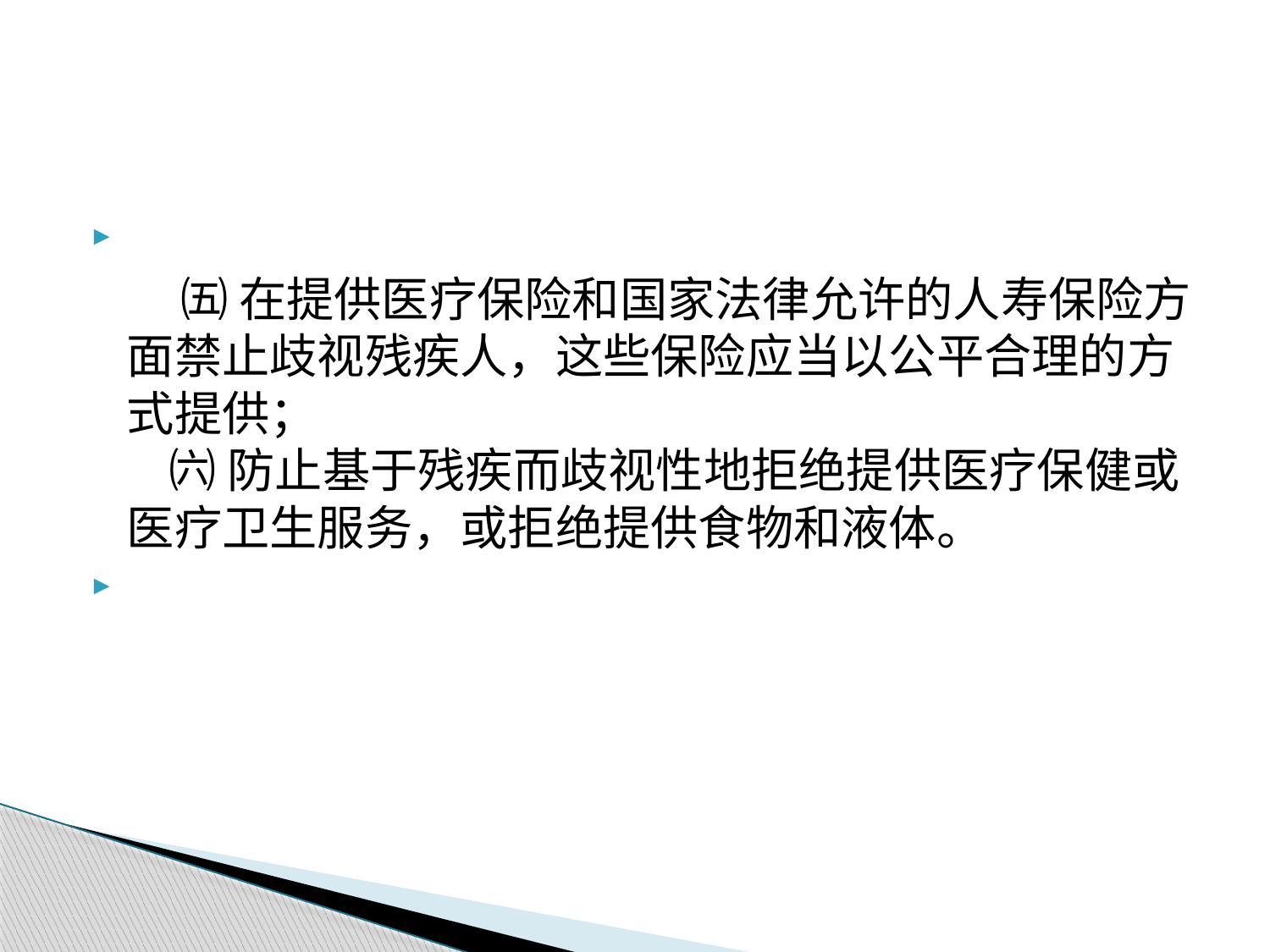

#
    ㈤ 在提供医疗保险和国家法律允许的人寿保险方面禁止歧视残疾人，这些保险应当以公平合理的方式提供；
    ㈥ 防止基于残疾而歧视性地拒绝提供医疗保健或医疗卫生服务，或拒绝提供食物和液体。